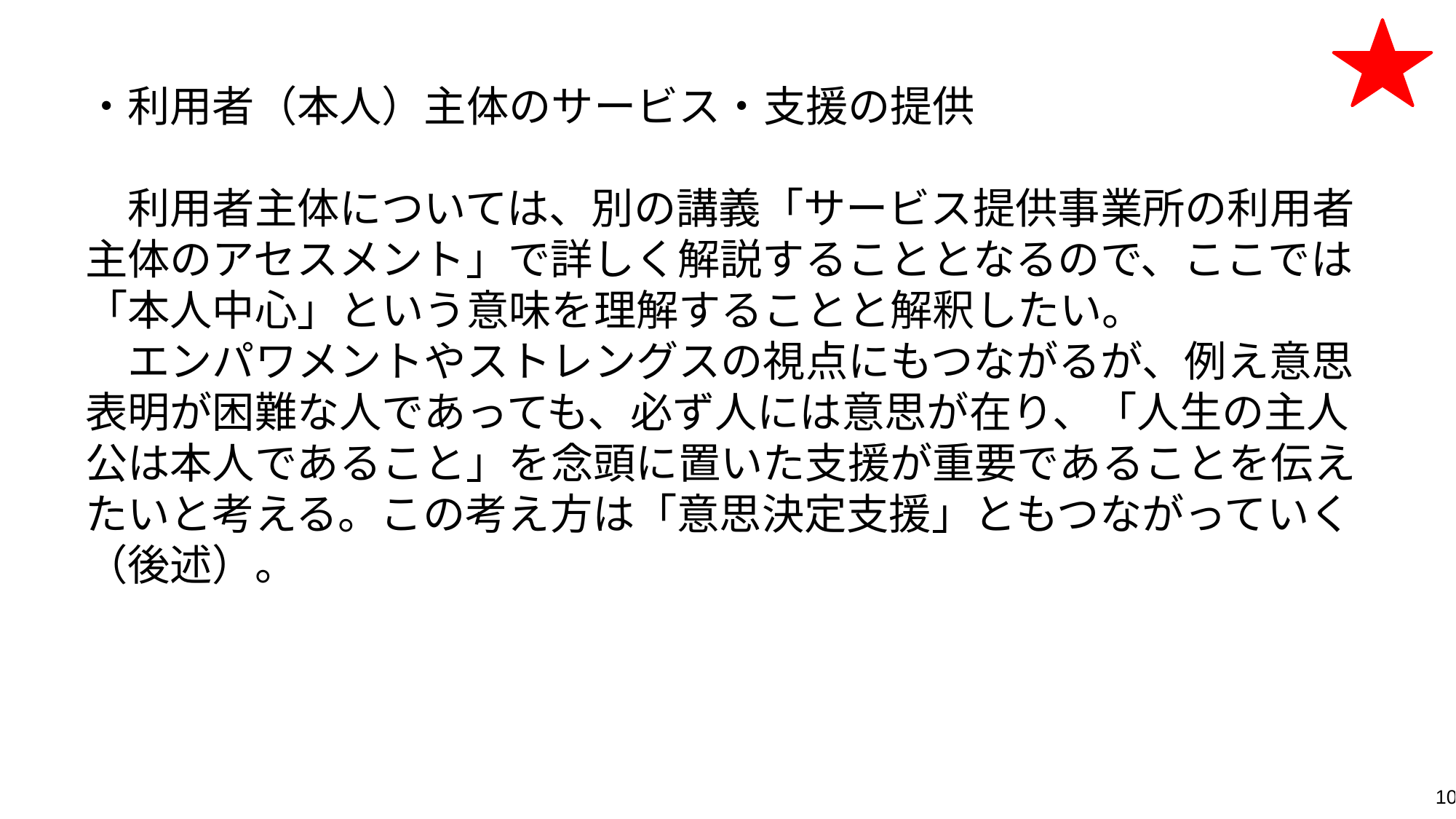

・利用者（本人）主体のサービス・支援の提供

　利用者主体については、別の講義「サービス提供事業所の利用者主体のアセスメント」で詳しく解説することとなるので、ここでは「本人中心」という意味を理解することと解釈したい。
　エンパワメントやストレングスの視点にもつながるが、例え意思表明が困難な人であっても、必ず人には意思が在り、「人生の主人公は本人であること」を念頭に置いた支援が重要であることを伝えたいと考える。この考え方は「意思決定支援」ともつながっていく（後述）。
10